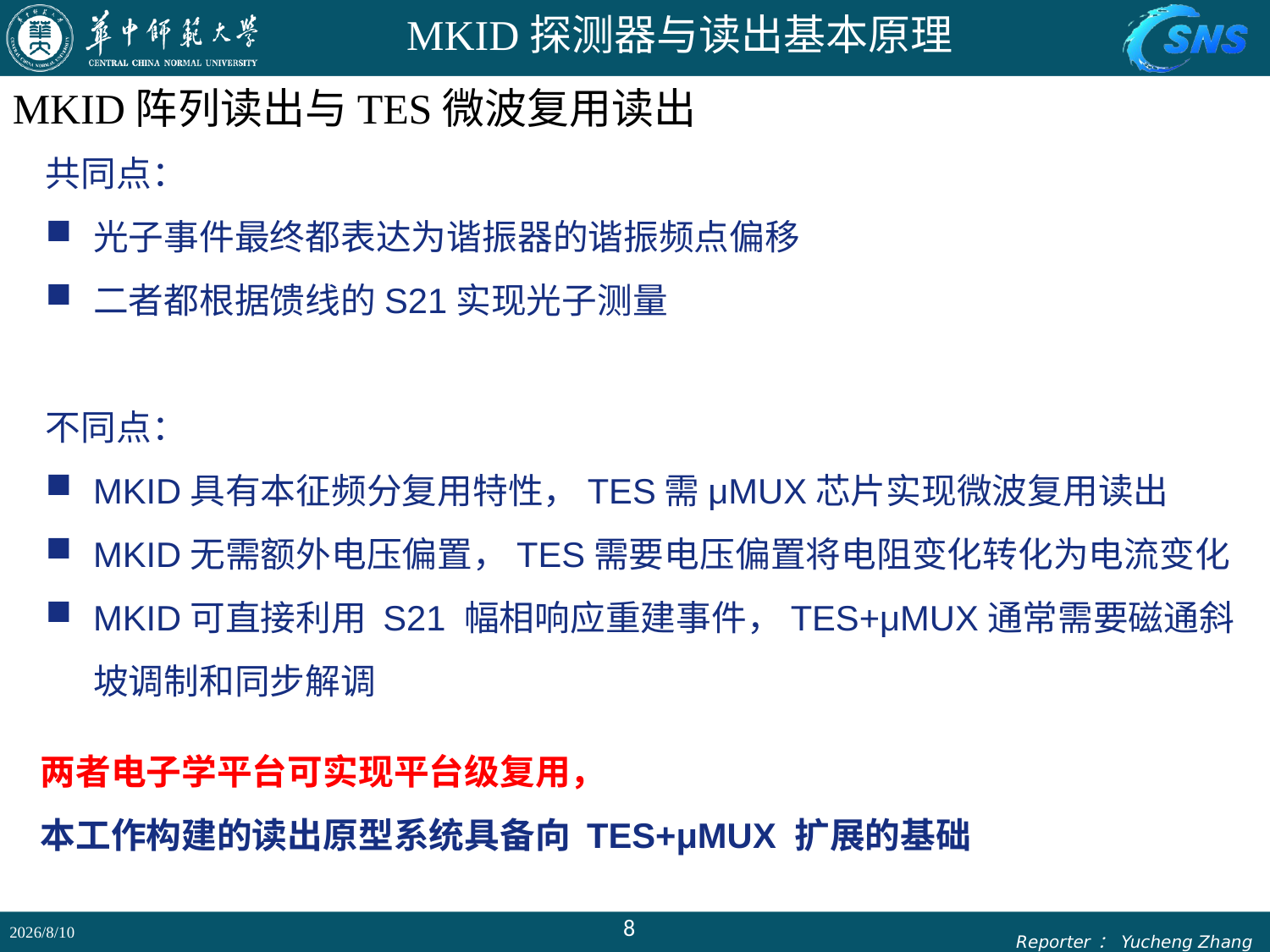

MKID探测器与读出基本原理
MKID阵列读出与TES微波复用读出
共同点：
光子事件最终都表达为谐振器的谐振频点偏移
二者都根据馈线的S21实现光子测量

不同点：
MKID具有本征频分复用特性，TES需μMUX芯片实现微波复用读出
MKID无需额外电压偏置，TES需要电压偏置将电阻变化转化为电流变化
MKID可直接利用 S21 幅相响应重建事件，TES+μMUX通常需要磁通斜坡调制和同步解调
两者电子学平台可实现平台级复用，
本工作构建的读出原型系统具备向 TES+μMUX 扩展的基础